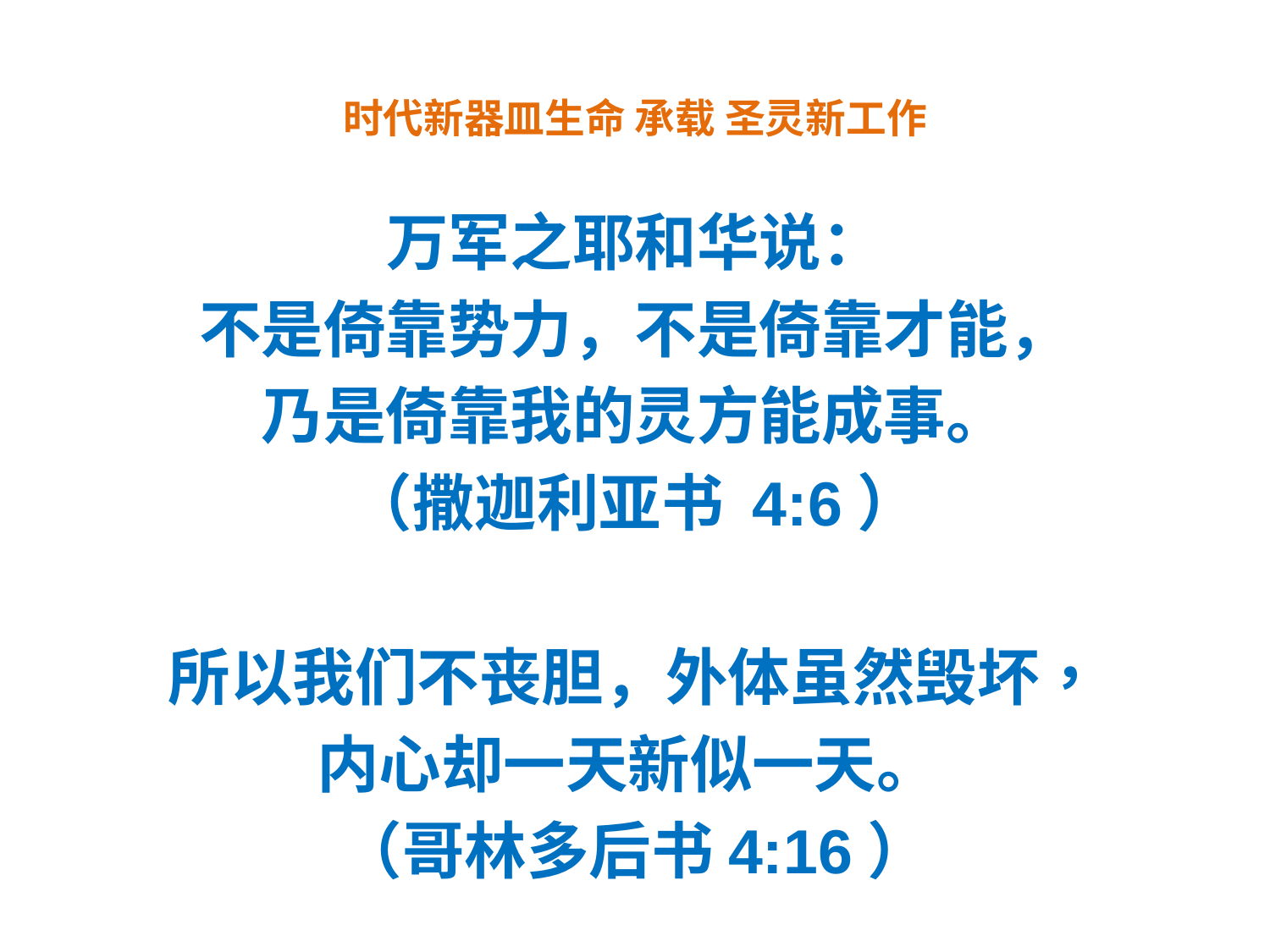

# 时代新器皿生命 承载 圣灵新工作
万军之耶和华说：
不是倚靠势力，不是倚靠才能，
乃是倚靠我的灵方能成事。
（撒迦利亚书 4:6）

所以我们不丧胆，外体虽然毁坏，
内心却一天新似一天。
（哥林多后书4:16）